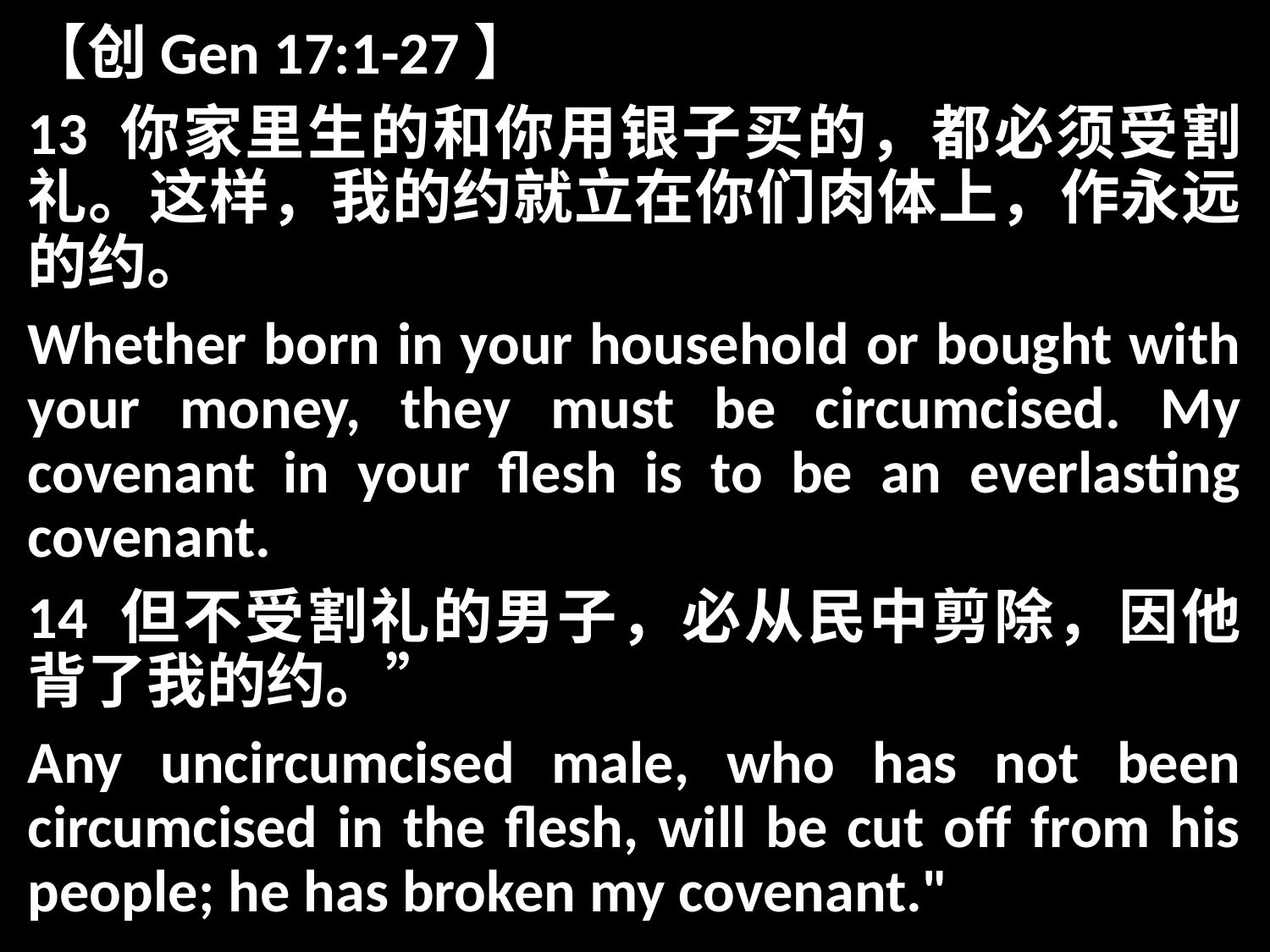

【创Gen 17:1-27】
13 你家里生的和你用银子买的，都必须受割礼。这样，我的约就立在你们肉体上，作永远的约。
Whether born in your household or bought with your money, they must be circumcised. My covenant in your flesh is to be an everlasting covenant.
14 但不受割礼的男子，必从民中剪除，因他背了我的约。”
Any uncircumcised male, who has not been circumcised in the flesh, will be cut off from his people; he has broken my covenant."